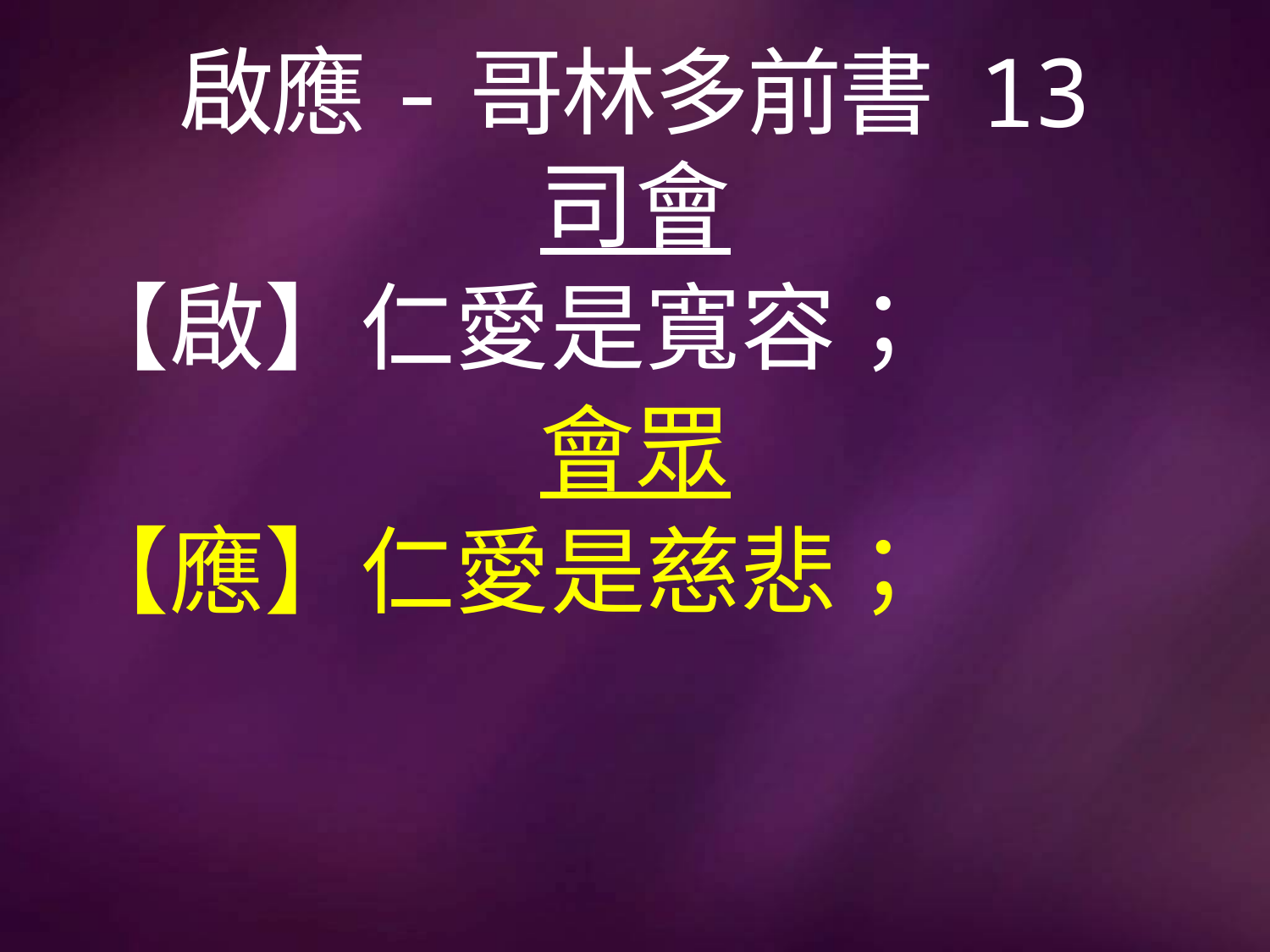

# 啟應-哥林多前書 13
司會
【啟】仁愛是寬容；
會眾
【應】仁愛是慈悲；